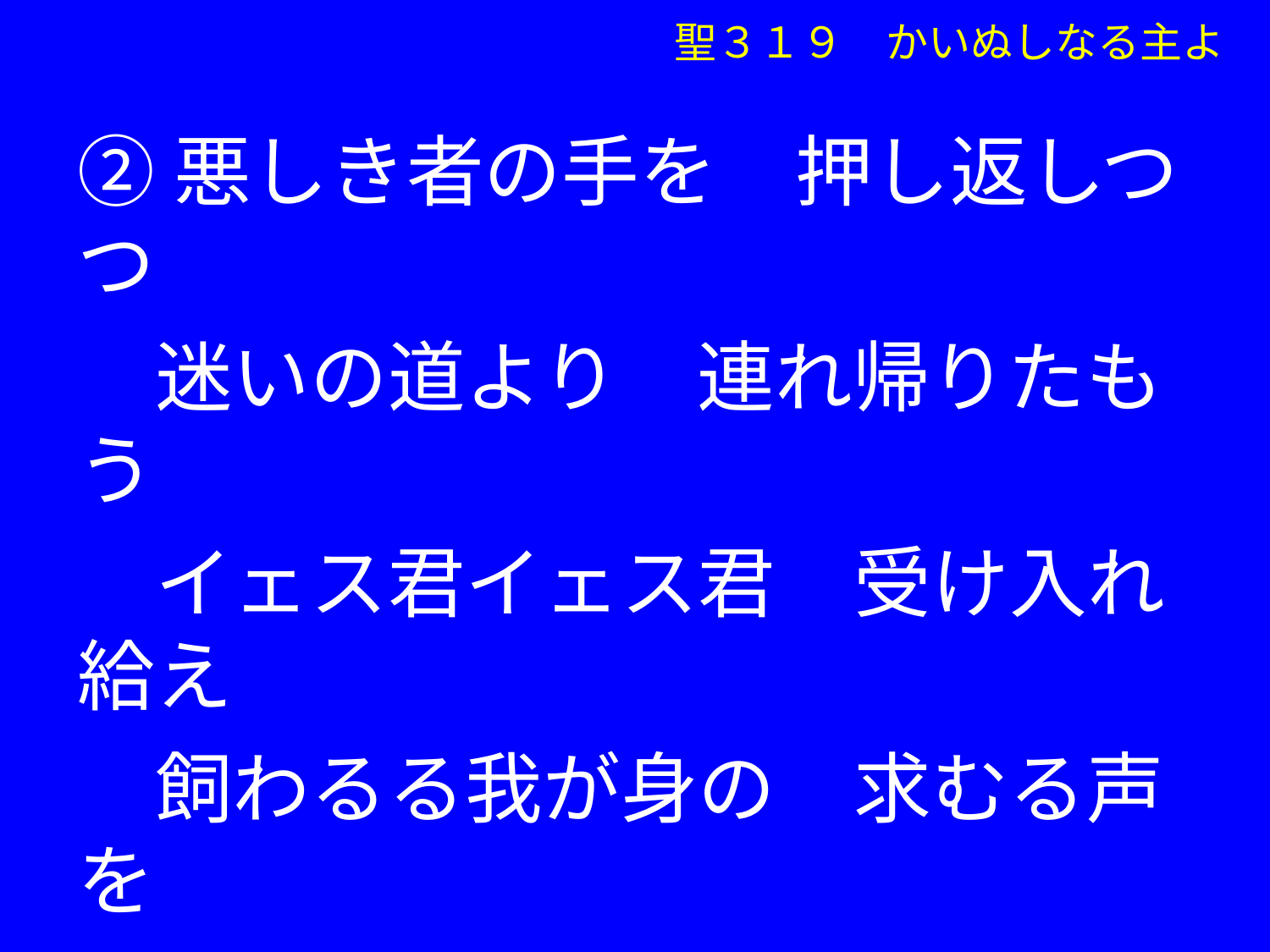

聖３１９　かいぬしなる主よ
②悪しき者の手を　押し返しつつ
　迷いの道より　連れ帰りたもう
　イェス君イェス君　受け入れ給え
　飼わるる我が身の　求むる声を